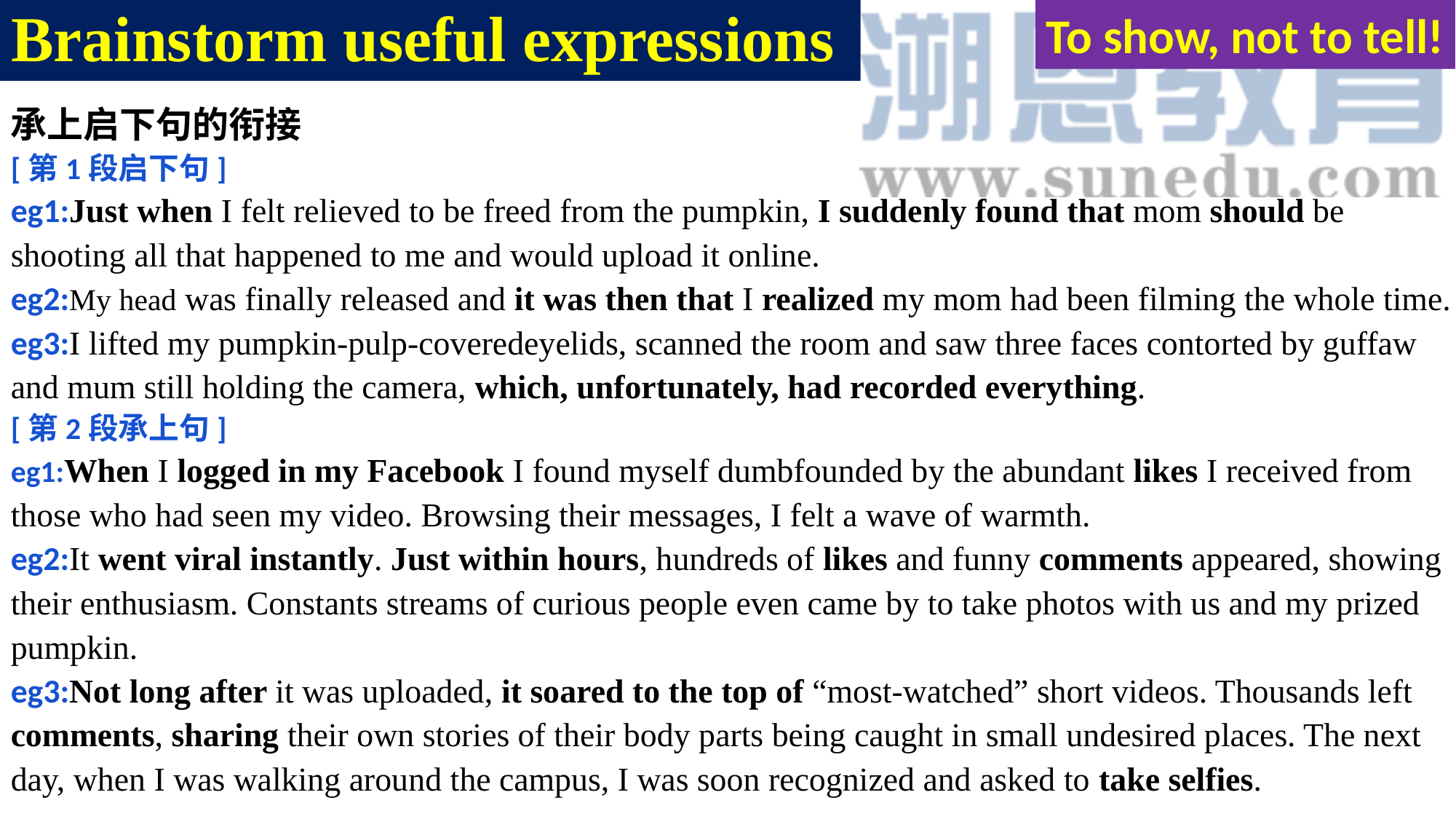

# Brainstorm useful expressions
To show, not to tell!
承上启下句的衔接
[第1段启下句]
eg1:Just when I felt relieved to be freed from the pumpkin, I suddenly found that mom should be shooting all that happened to me and would upload it online.
eg2:My head was finally released and it was then that I realized my mom had been filming the whole time.
eg3:I lifted my pumpkin-pulp-coveredeyelids, scanned the room and saw three faces contorted by guffaw and mum still holding the camera, which, unfortunately, had recorded everything.
[第2段承上句]
eg1:When I logged in my Facebook I found myself dumbfounded by the abundant likes I received from those who had seen my video. Browsing their messages, I felt a wave of warmth.
eg2:It went viral instantly. Just within hours, hundreds of likes and funny comments appeared, showing their enthusiasm. Constants streams of curious people even came by to take photos with us and my prized pumpkin.
eg3:Not long after it was uploaded, it soared to the top of “most-watched” short videos. Thousands left comments, sharing their own stories of their body parts being caught in small undesired places. The next day, when I was walking around the campus, I was soon recognized and asked to take selfies.